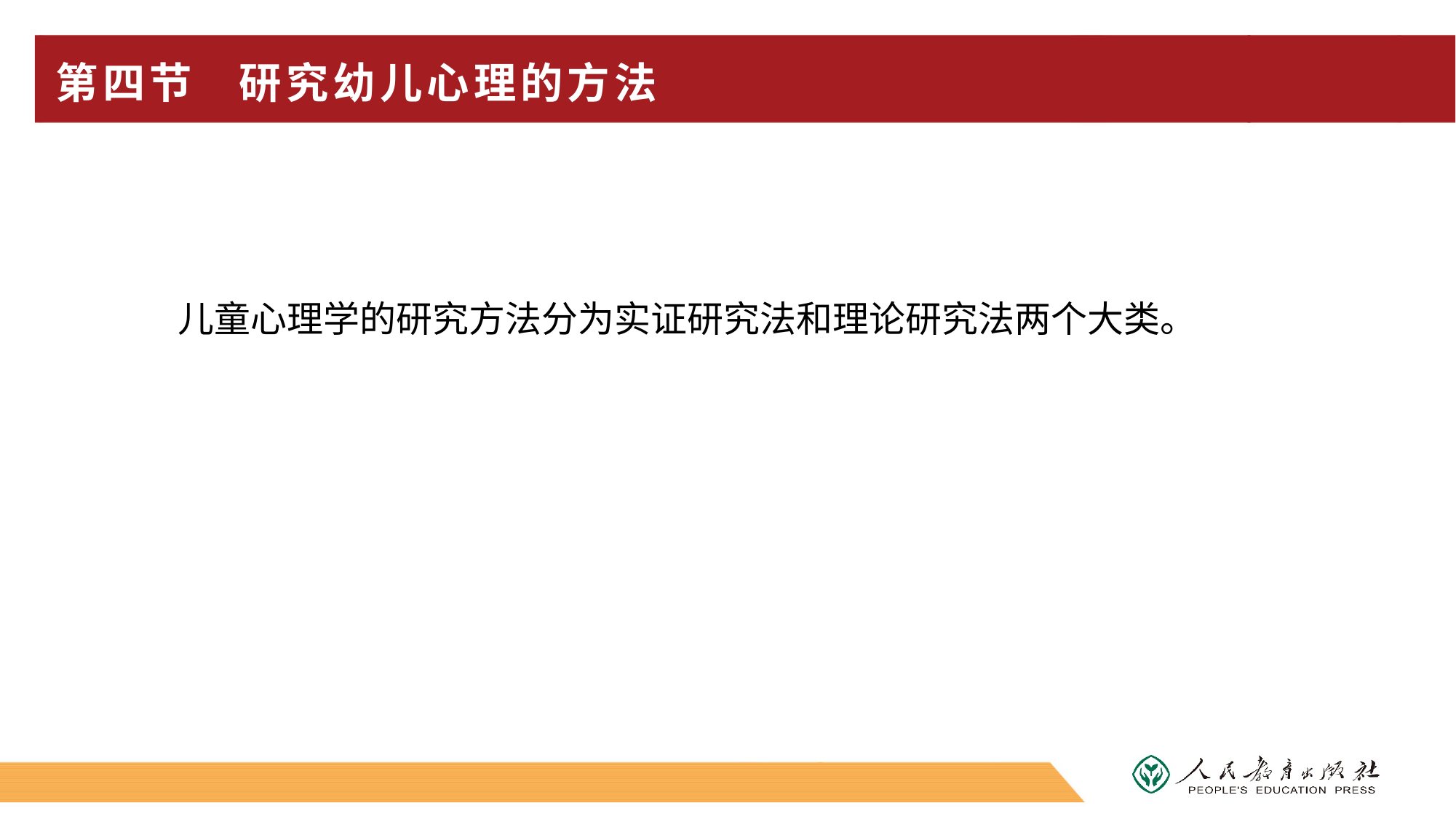

# 第四节   研究幼儿心理的方法

儿童心理学的研究方法分为实证研究法和理论研究法两个大类。